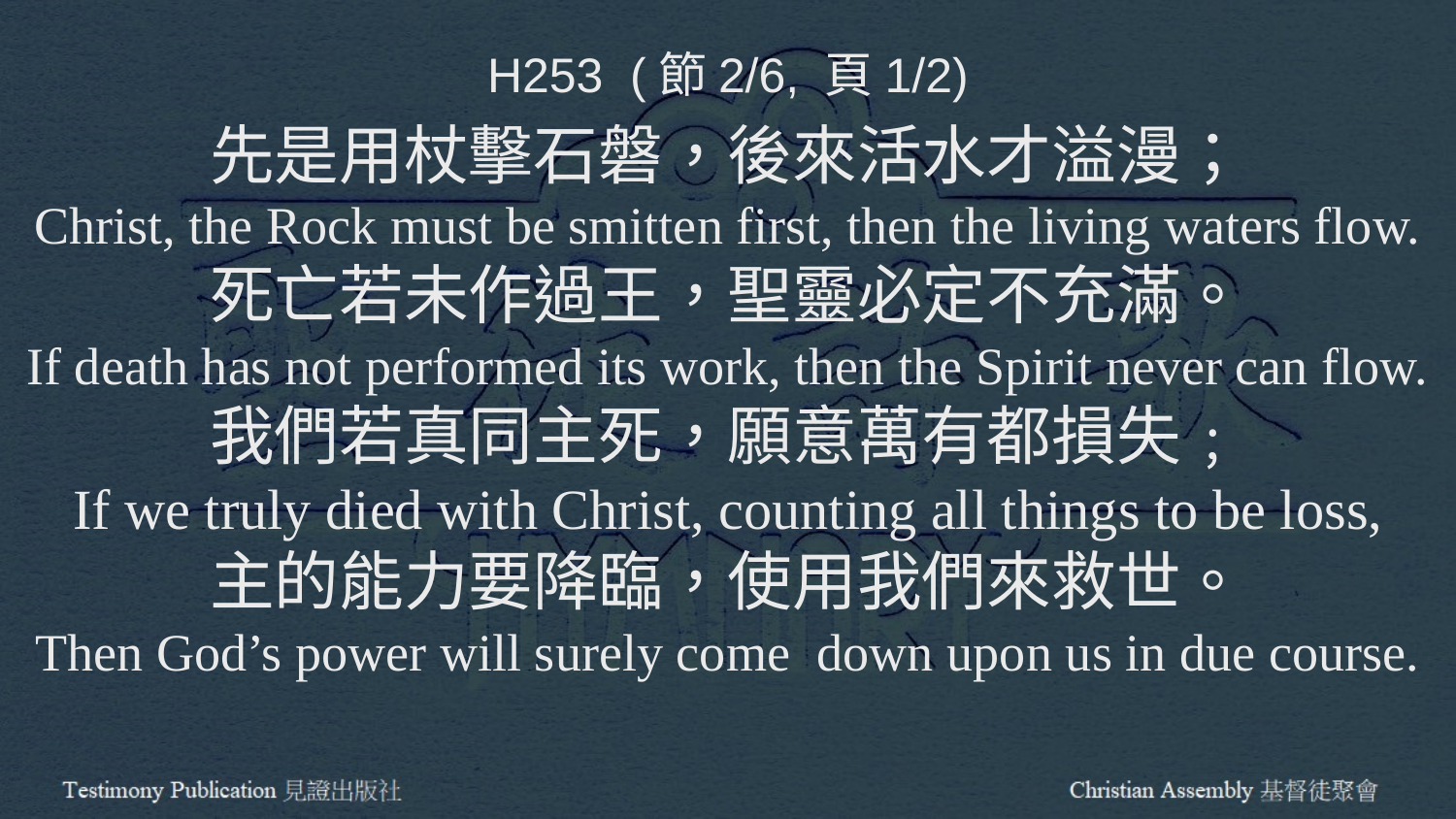

H253  (節2/6, 頁1/2)
先是用杖擊石磐，後來活水才溢漫；
Christ, the Rock must be smitten first, then the living waters flow.
死亡若未作過王，聖靈必定不充滿。
If death has not performed its work, then the Spirit never can flow.
我們若真同主死，願意萬有都損失﹔
If we truly died with Christ, counting all things to be loss,
主的能力要降臨，使用我們來救世。
Then God’s power will surely come  down upon us in due course.